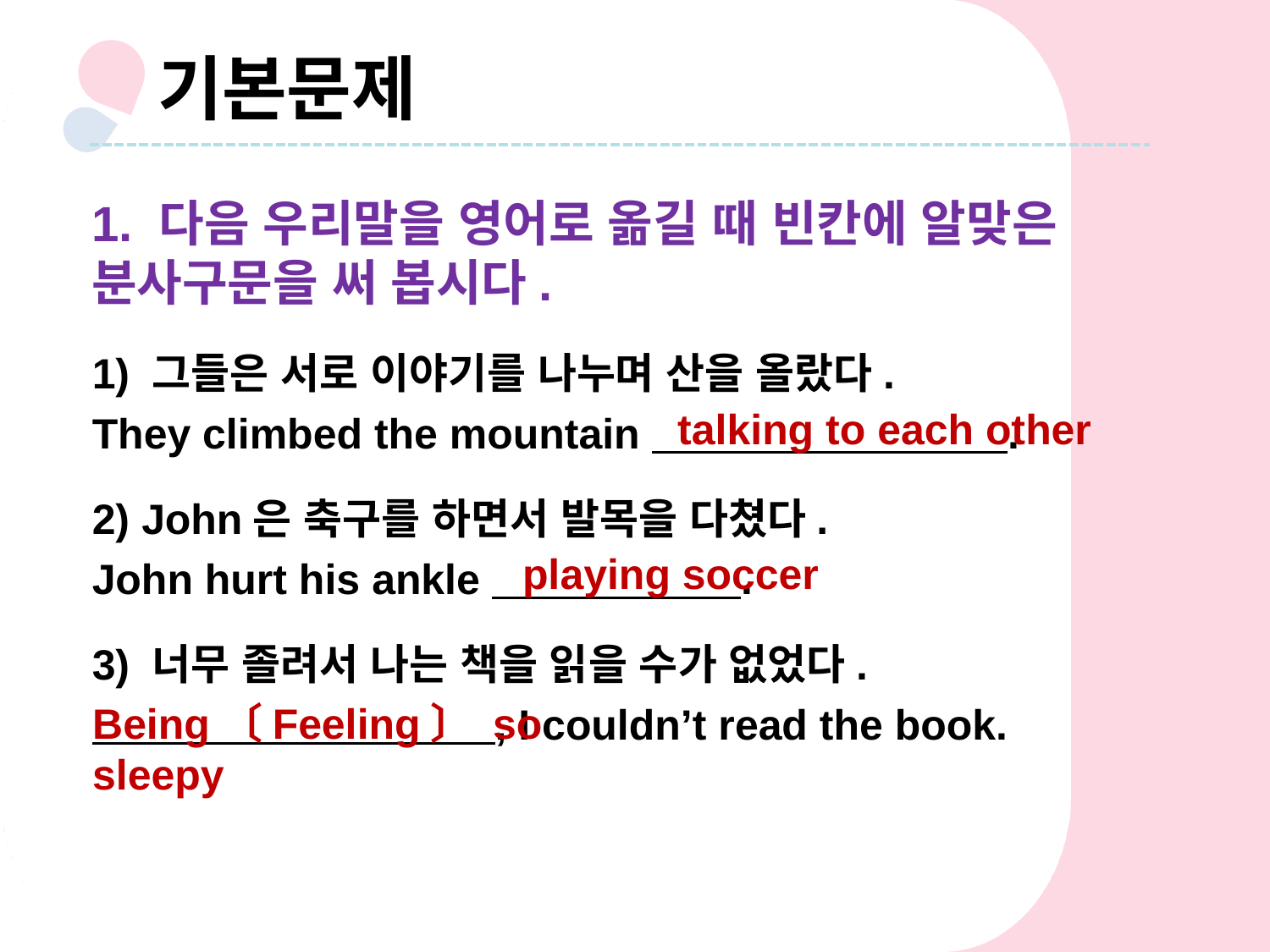

기본문제
1. 다음 우리말을 영어로 옮길 때 빈칸에 알맞은 분사구문을 써 봅시다.

1) 그들은 서로 이야기를 나누며 산을 올랐다.
They climbed the mountain                               .
2) John은 축구를 하면서 발목을 다쳤다.
John hurt his ankle                      .
3) 너무 졸려서 나는 책을 읽을 수가 없었다.
                                  , I couldn’t read the book.

talking to each other
playing soccer
Being〔Feeling〕 so sleepy